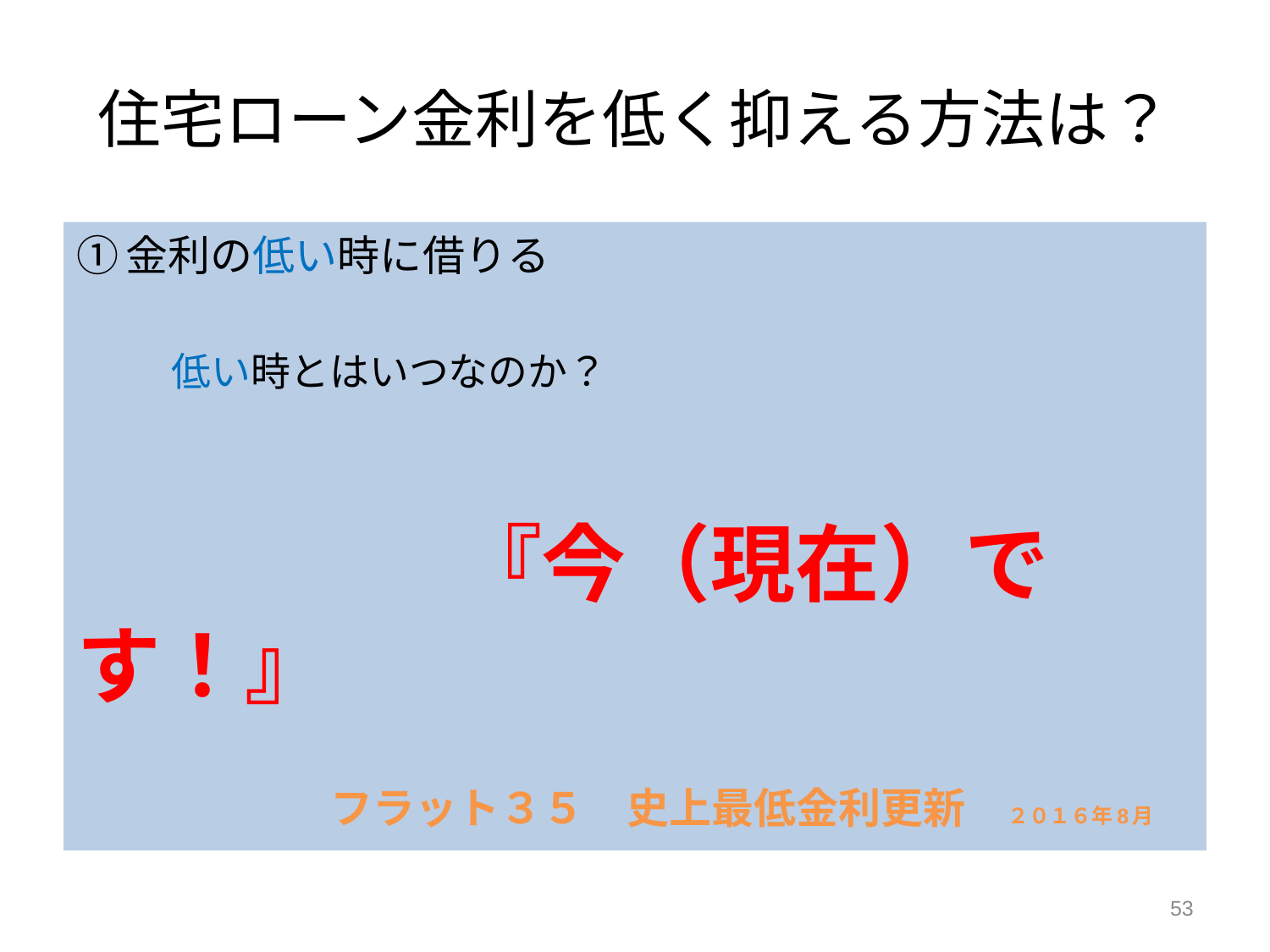

# 住宅ローン金利を低く抑える方法は？
①金利の低い時に借りる

　　　低い時とはいつなのか？

　　　　　　　　『今（現在）です！』

　　　　　　フラット３５　史上最低金利更新　２０１６年8月
53